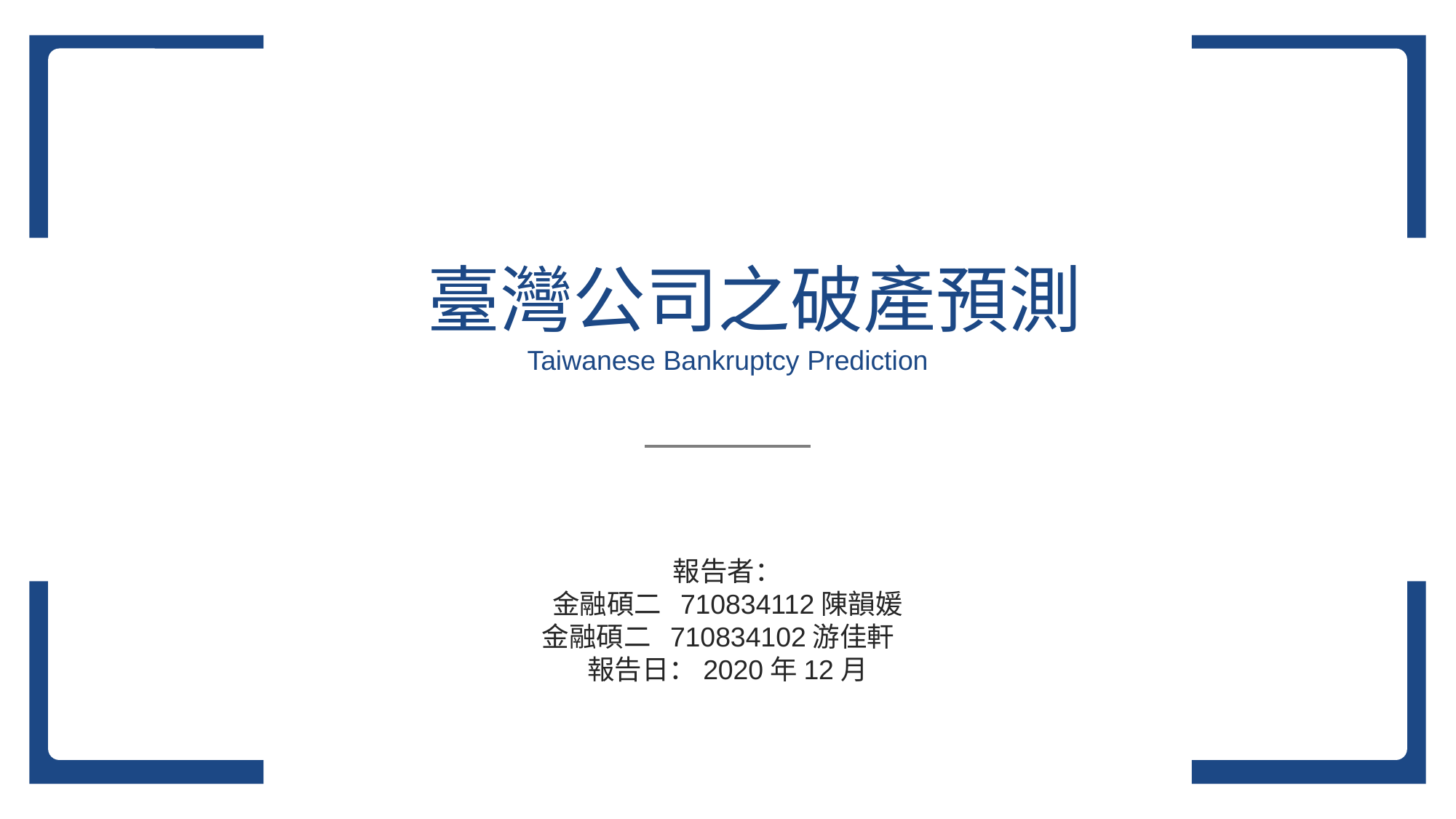

臺灣公司之破產預測
Taiwanese Bankruptcy Prediction
報告者：
金融碩二  710834112陳韻媛
金融碩二  710834102游佳軒
報告日：2020年12月